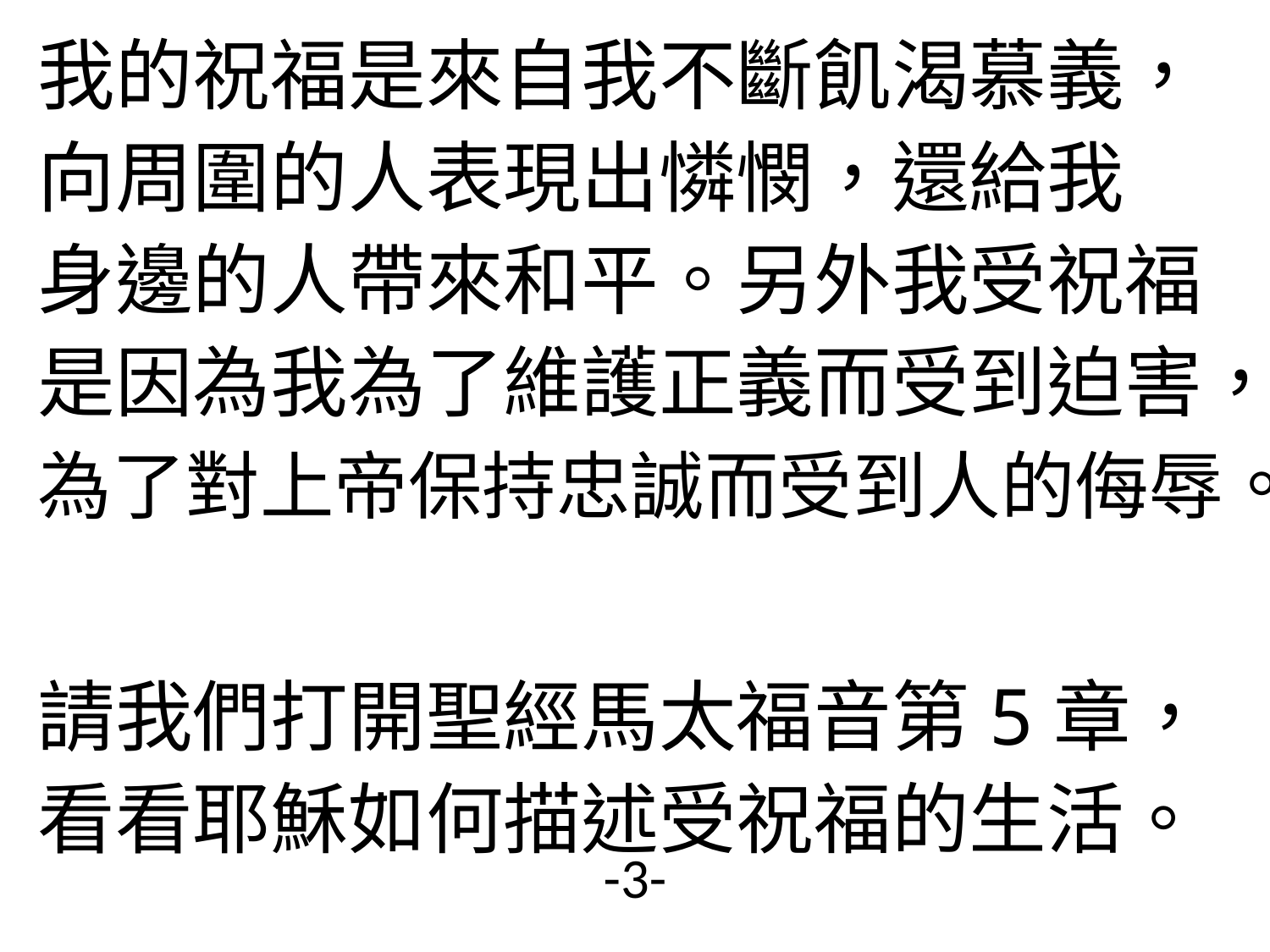

# 我的祝福是來自我不斷飢渴慕義，向周圍的人表現出憐憫，還給我 身邊的人帶來和平。另外我受祝福是因為我為了維護正義而受到迫害，為了對上帝保持忠誠而受到人的侮辱。 請我們打開聖經馬太福音第5章， 看看耶穌如何描述受祝福的生活。
-3-